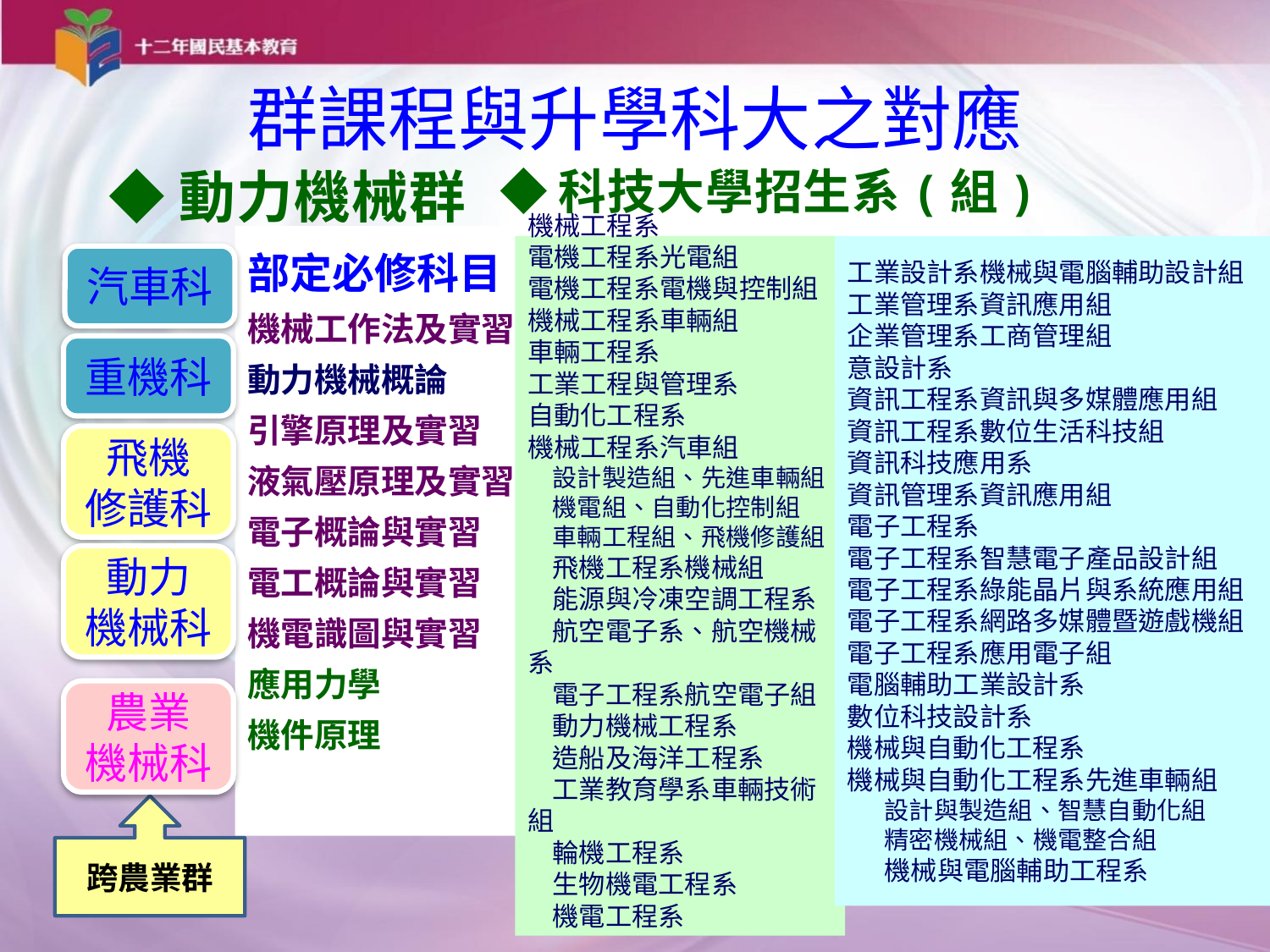

# 群課程與升學科大之對應
◆動力機械群
◆科技大學招生系(組)
部定必修科目
機械工作法及實習
動力機械概論
引擎原理及實習
液氣壓原理及實習
電子概論與實習
電工概論與實習
機電識圖與實習
應用力學
機件原理

機械工程系
電機工程系光電組
電機工程系電機與控制組
機械工程系車輛組
車輛工程系
工業工程與管理系
自動化工程系
機械工程系汽車組
設計製造組、先進車輛組
機電組、自動化控制組
車輛工程組、飛機修護組
飛機工程系機械組
能源與冷凍空調工程系
航空電子系、航空機械系
電子工程系航空電子組
動力機械工程系
造船及海洋工程系
工業教育學系車輛技術組
輪機工程系
生物機電工程系
機電工程系

工業設計系機械與電腦輔助設計組
工業管理系資訊應用組
企業管理系工商管理組
意設計系
資訊工程系資訊與多媒體應用組
資訊工程系數位生活科技組
資訊科技應用系
資訊管理系資訊應用組
電子工程系
電子工程系智慧電子產品設計組
電子工程系綠能晶片與系統應用組
電子工程系網路多媒體暨遊戲機組
電子工程系應用電子組
電腦輔助工業設計系
數位科技設計系
機械與自動化工程系
機械與自動化工程系先進車輛組
設計與製造組、智慧自動化組
精密機械組、機電整合組
機械與電腦輔助工程系
汽車科
重機科
飛機
修護科
動力
機械科
農業
機械科
跨農業群